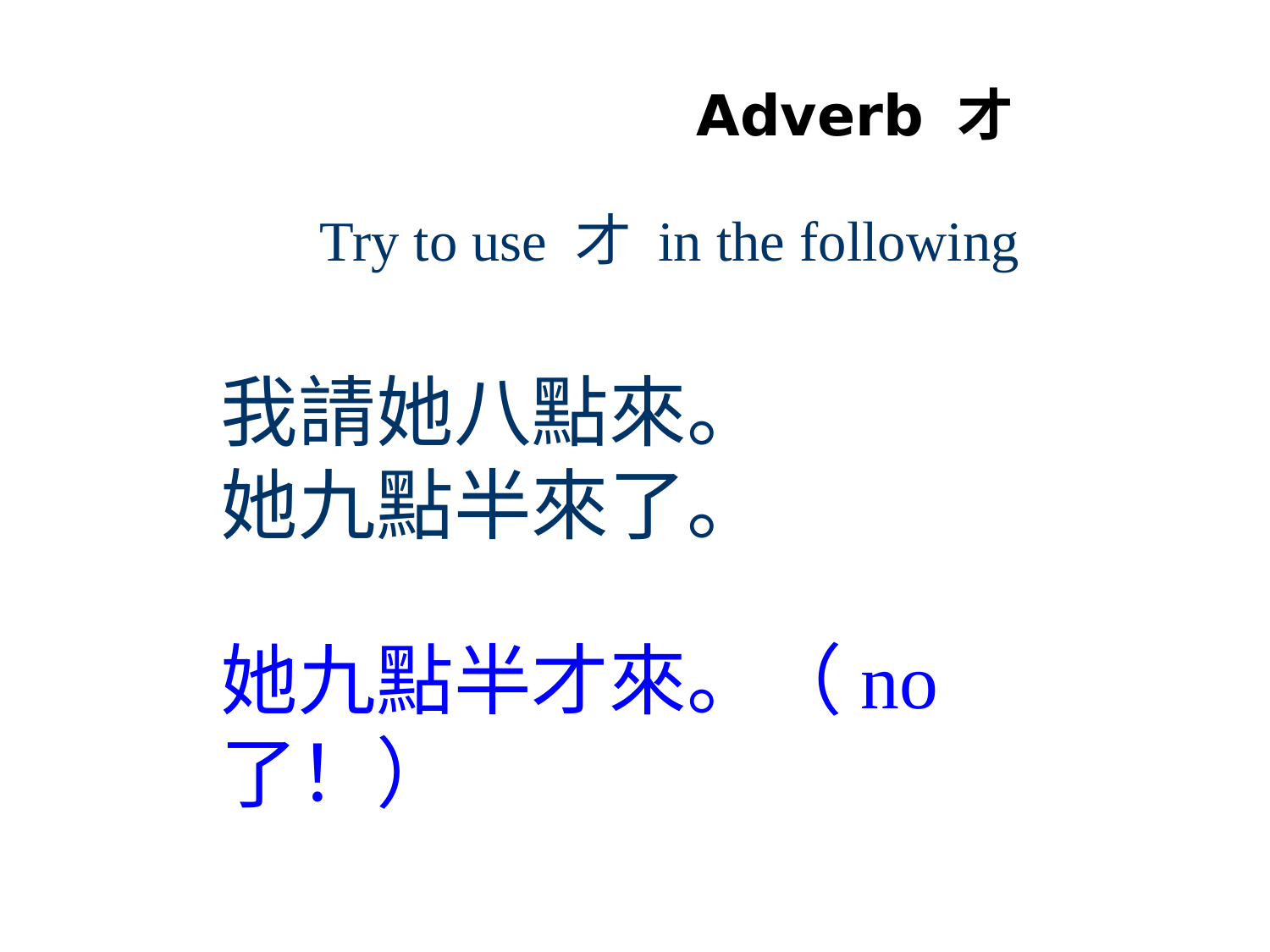

# Adverb 才
Try to use 才 in the following
我請她八點來。
她九點半來了。
她九點半才來。（no 了！）